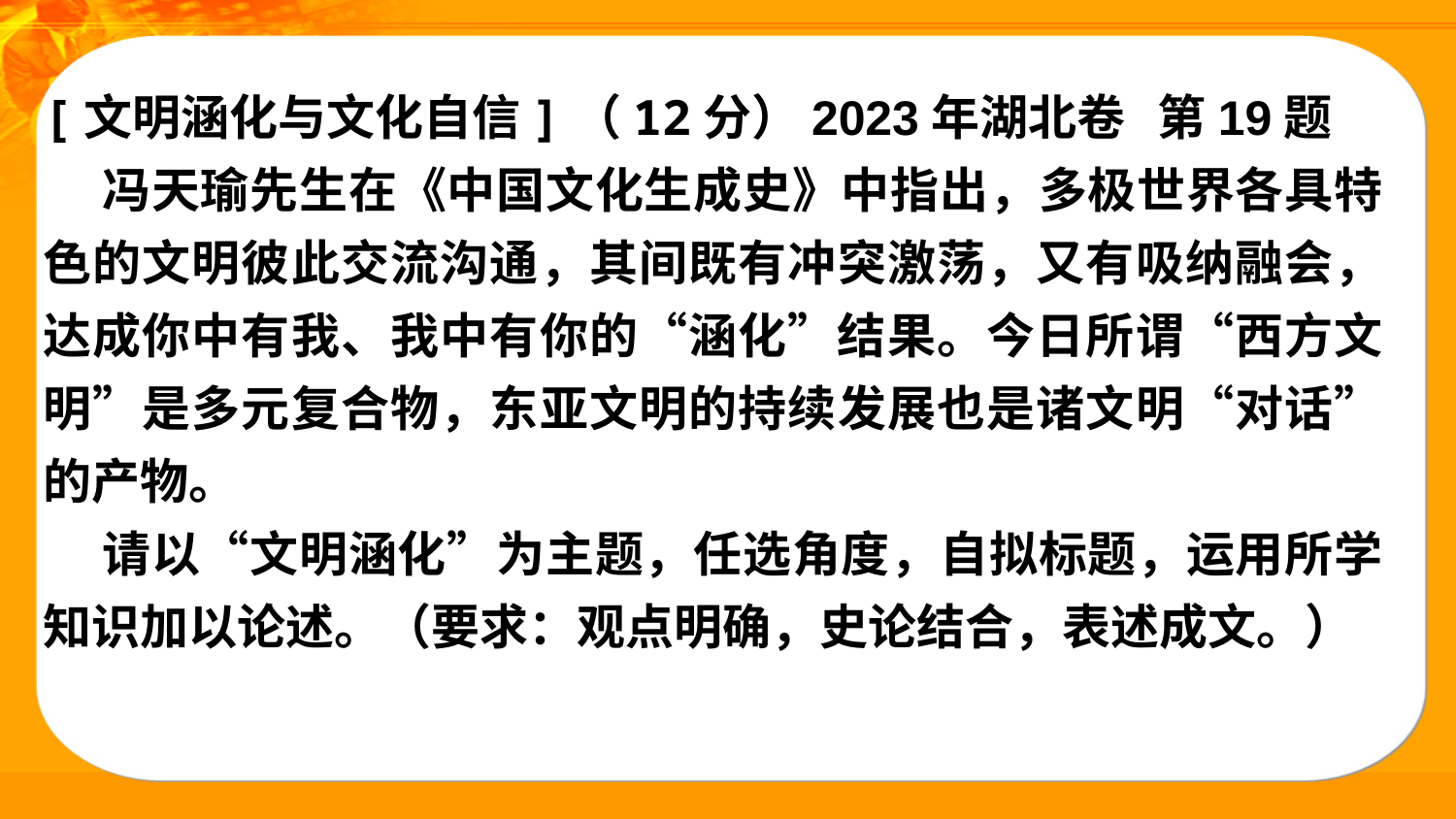

[文明涵化与文化自信]（12分）2023年湖北卷   第19题
    冯天瑜先生在《中国文化生成史》中指出，多极世界各具特色的文明彼此交流沟通，其间既有冲突激荡，又有吸纳融会，达成你中有我、我中有你的“涵化”结果。今日所谓“西方文明”是多元复合物，东亚文明的持续发展也是诸文明“对话”的产物。
    请以“文明涵化”为主题，任选角度，自拟标题，运用所学知识加以论述。（要求：观点明确，史论结合，表述成文。）